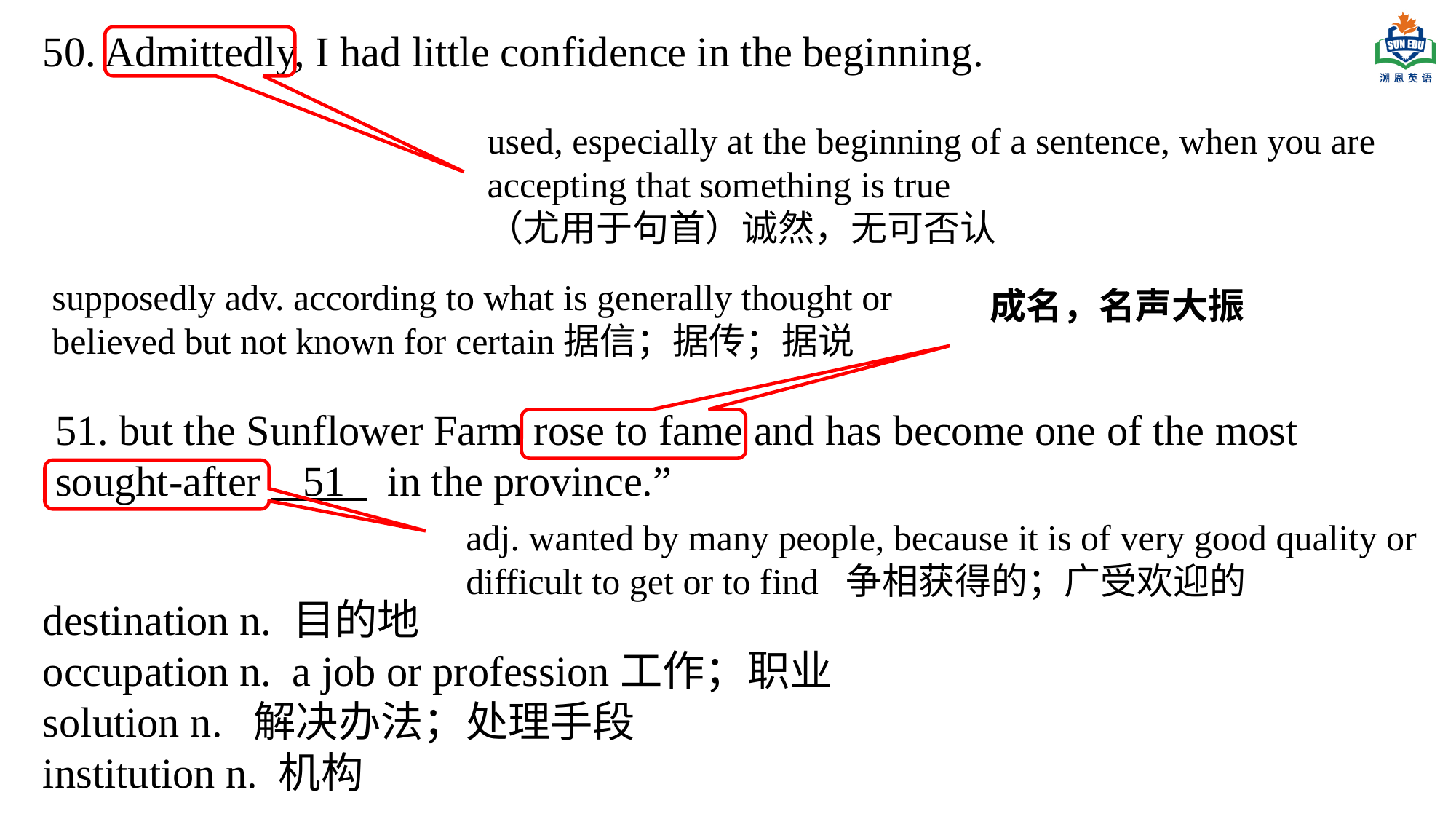

50. Admittedly, I had little confidence in the beginning.

used, especially at the beginning of a sentence, when you are accepting that something is true
（尤用于句首）诚然，无可否认
supposedly adv. according to what is generally thought or believed but not known for certain据信；据传；据说
成名，名声大振
51. but the Sunflower Farm rose to fame and has become one of the most sought-after    51    in the province.”

adj. wanted by many people, because it is of very good quality or difficult to get or to find  争相获得的；广受欢迎的
destination n. 目的地
occupation n.  a job or profession工作；职业
solution n.  解决办法；处理手段
institution n. 机构